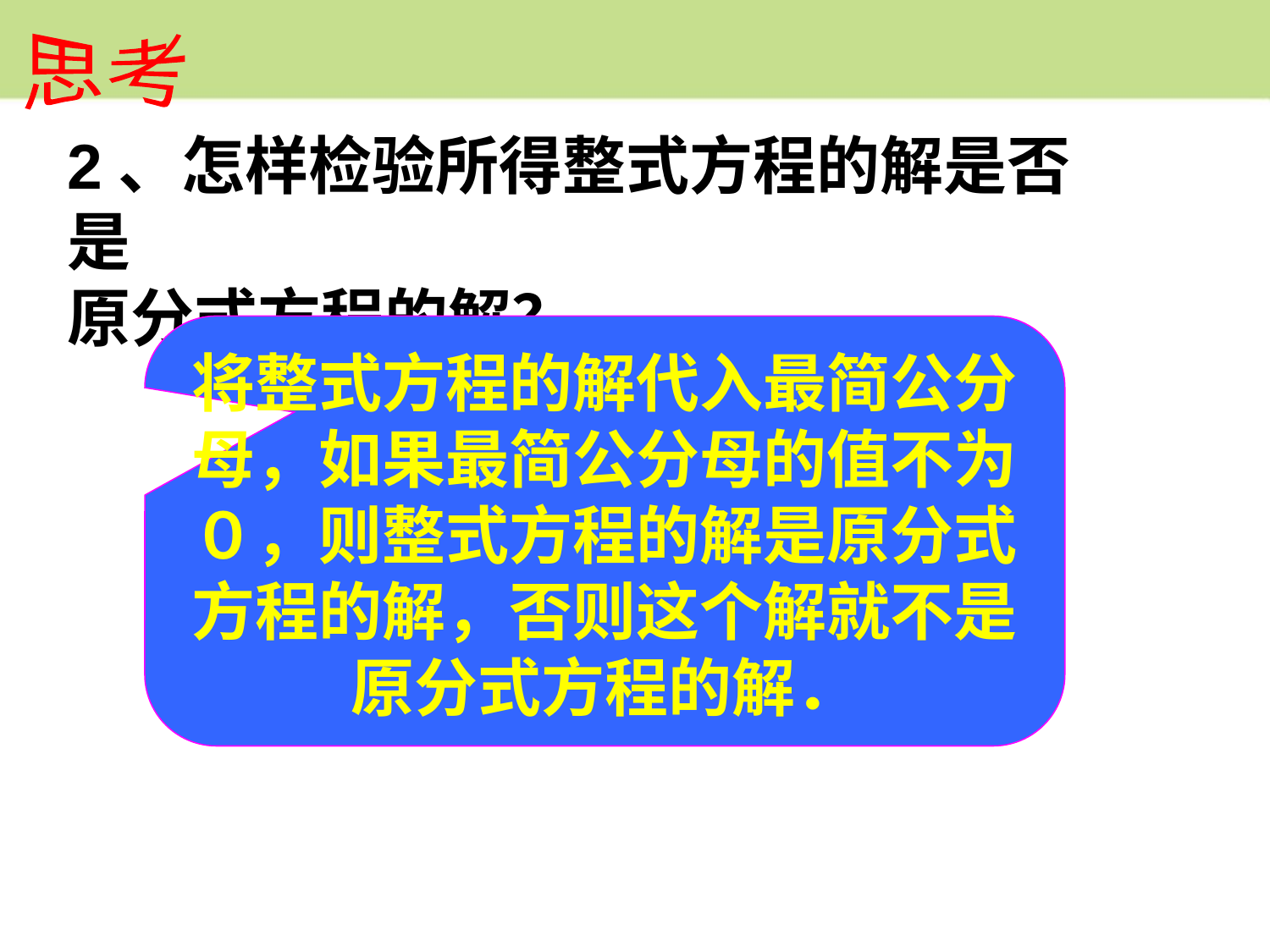

思考
2、怎样检验所得整式方程的解是否是
原分式方程的解？
将整式方程的解代入最简公分母，如果最简公分母的值不为０，则整式方程的解是原分式方程的解，否则这个解就不是原分式方程的解．